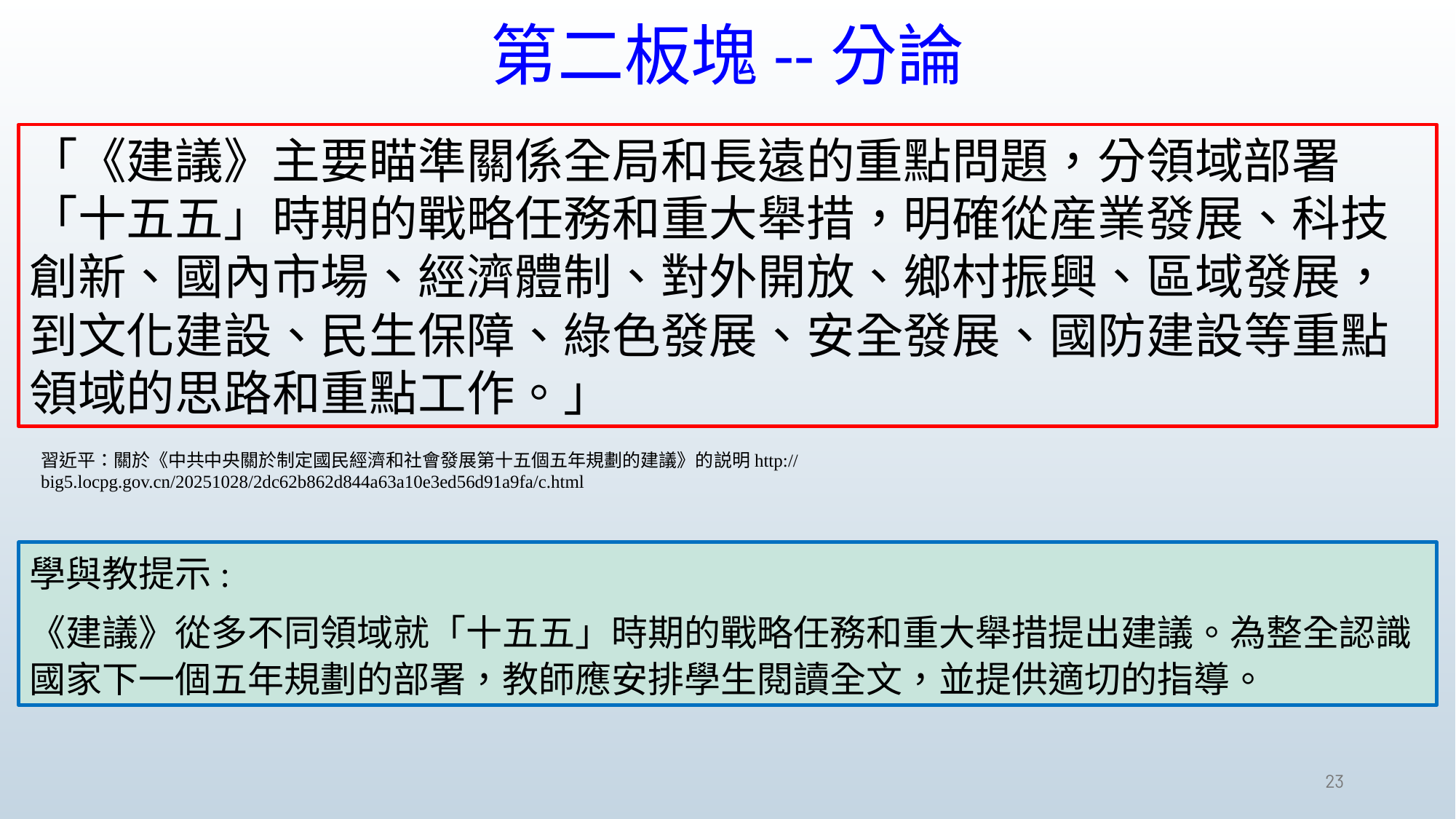

# 第二板塊--分論
「《建議》主要瞄準關係全局和長遠的重點問題，分領域部署「十五五」時期的戰略任務和重大舉措，明確從産業發展、科技創新、國內市場、經濟體制、對外開放、鄉村振興、區域發展，到文化建設、民生保障、綠色發展、安全發展、國防建設等重點領域的思路和重點工作。」
習近平：關於《中共中央關於制定國民經濟和社會發展第十五個五年規劃的建議》的説明http://big5.locpg.gov.cn/20251028/2dc62b862d844a63a10e3ed56d91a9fa/c.html
學與教提示:
《建議》從多不同領域就「十五五」時期的戰略任務和重大舉措提出建議。為整全認識國家下一個五年規劃的部署，教師應安排學生閱讀全文，並提供適切的指導。
23